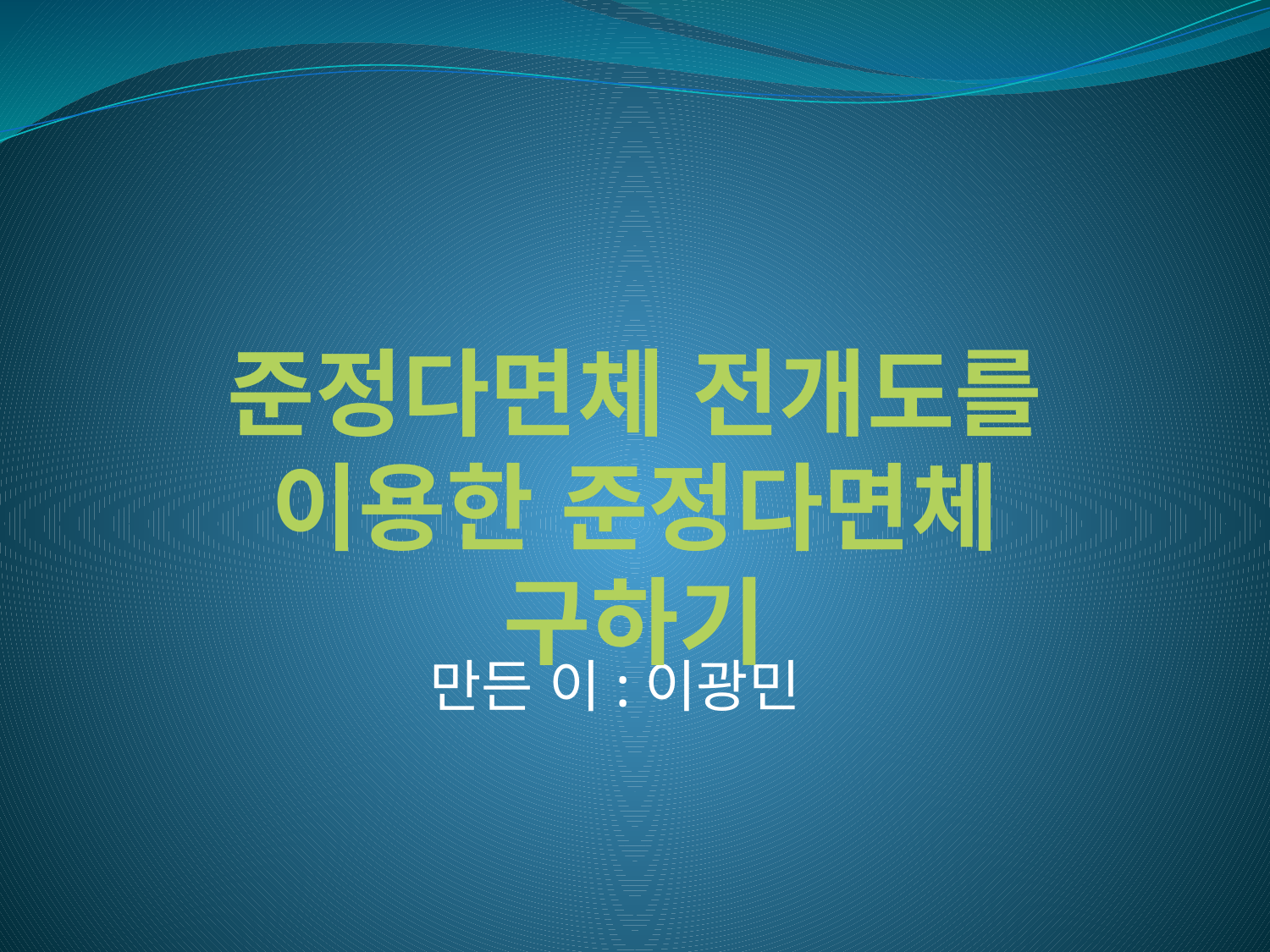

#
준정다면체 전개도를
이용한 준정다면체
구하기
만든 이:이광민